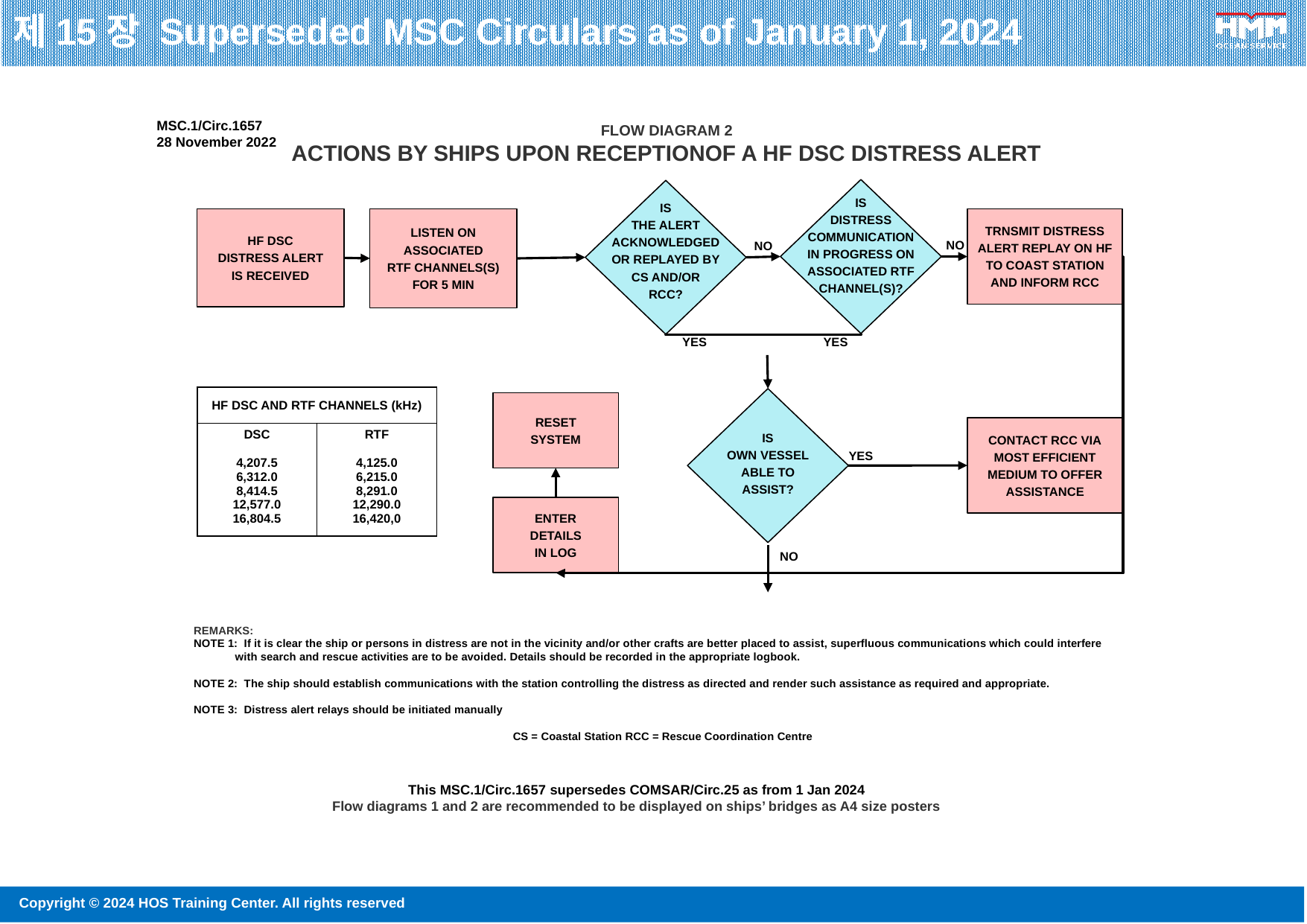

제15장 Superseded MSC Circulars as of January 1, 2024
MSC.1/Circ.1657
28 November 2022
FLOW DIAGRAM 2
ACTIONS BY SHIPS UPON RECEPTIONOF A HF DSC DISTRESS ALERT

IS
DISTRESS
COMMUNICATION
IN PROGRESS ON
ASSOCIATED RTF
CHANNEL(S)?
IS
THE ALERT
ACKNOWLEDGED
OR REPLAYED BY
CS AND/OR
RCC?
HF DSC
DISTRESS ALERT
IS RECEIVED
LISTEN ON
ASSOCIATED
RTF CHANNELS(S)
FOR 5 MIN
TRNSMIT DISTRESS
ALERT REPLAY ON HF
TO COAST STATION
AND INFORM RCC
NO
NO
YES
YES
| HF DSC AND RTF CHANNELS (kHz) |  |
| --- | --- |
| DSC 4,207.5 6,312.0 8,414.5 12,577.0 16,804.5 | RTF 4,125.0 6,215.0 8,291.0 12,290.0 16,420,0 |

RESET
SYSTEM
IS
OWN VESSEL
ABLE TO
ASSIST?
CONTACT RCC VIA
MOST EFFICIENT
MEDIUM TO OFFER
ASSISTANCE
YES
ENTER
DETAILS
IN LOG
NO
REMARKS:
NOTE 1:  If it is clear the ship or persons in distress are not in the vicinity and/or other crafts are better placed to assist, superfluous communications which could interfere
             with search and rescue activities are to be avoided. Details should be recorded in the appropriate logbook.
NOTE 2:  The ship should establish communications with the station controlling the distress as directed and render such assistance as required and appropriate.
NOTE 3:  Distress alert relays should be initiated manually

CS = Coastal Station RCC = Rescue Coordination Centre
This MSC.1/Circ.1657 supersedes COMSAR/Circ.25 as from 1 Jan 2024
Flow diagrams 1 and 2 are recommended to be displayed on ships’ bridges as A4 size posters
129